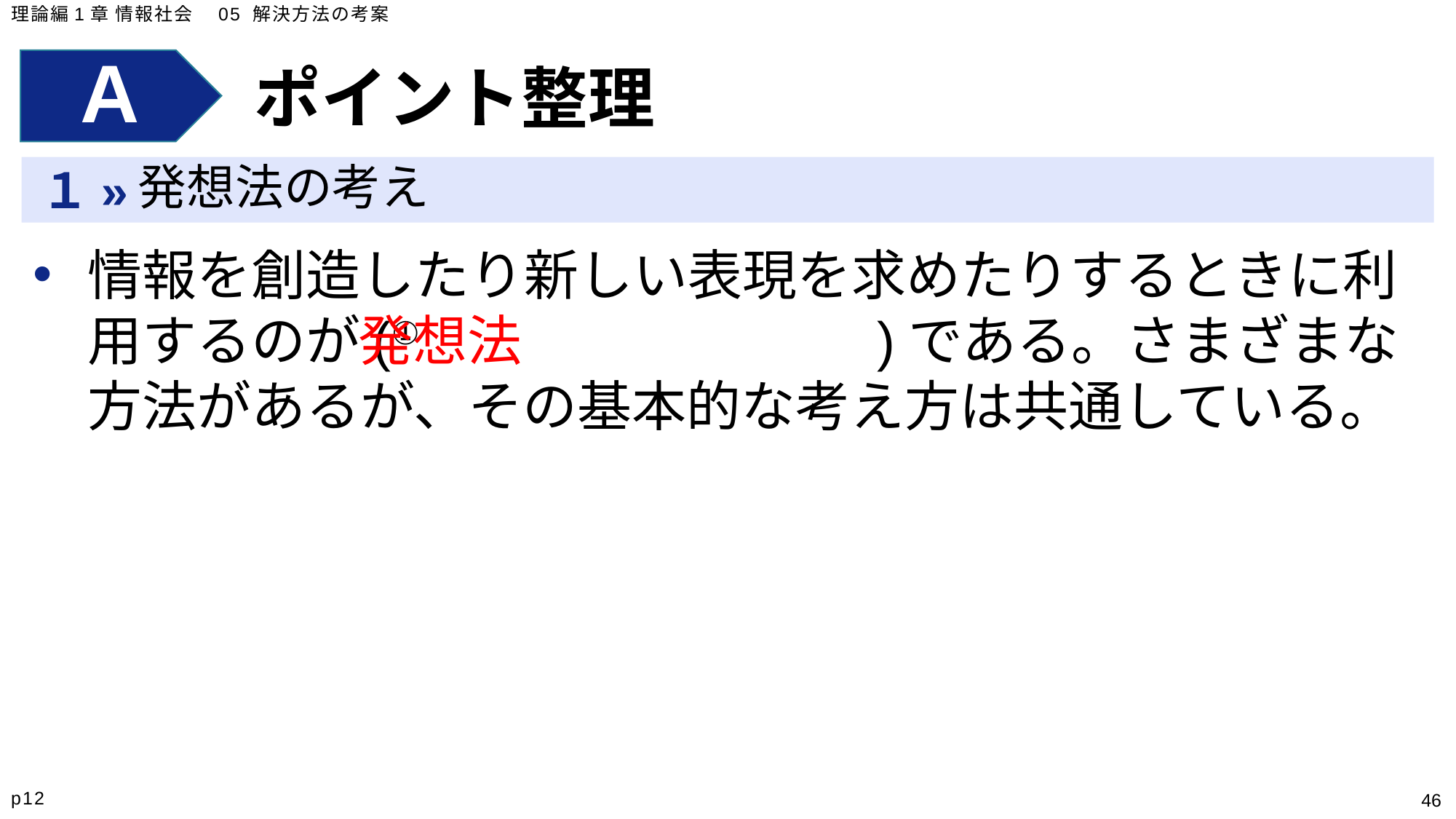

理論編1章 情報社会　05 解決方法の考案
ポイント整理
発想法の考え
情報を創造したり新しい表現を求めたりするときに利用するのが(①　　　　　　　　)である。さまざまな方法があるが、その基本的な考え方は共通している。
発想法
p12
46